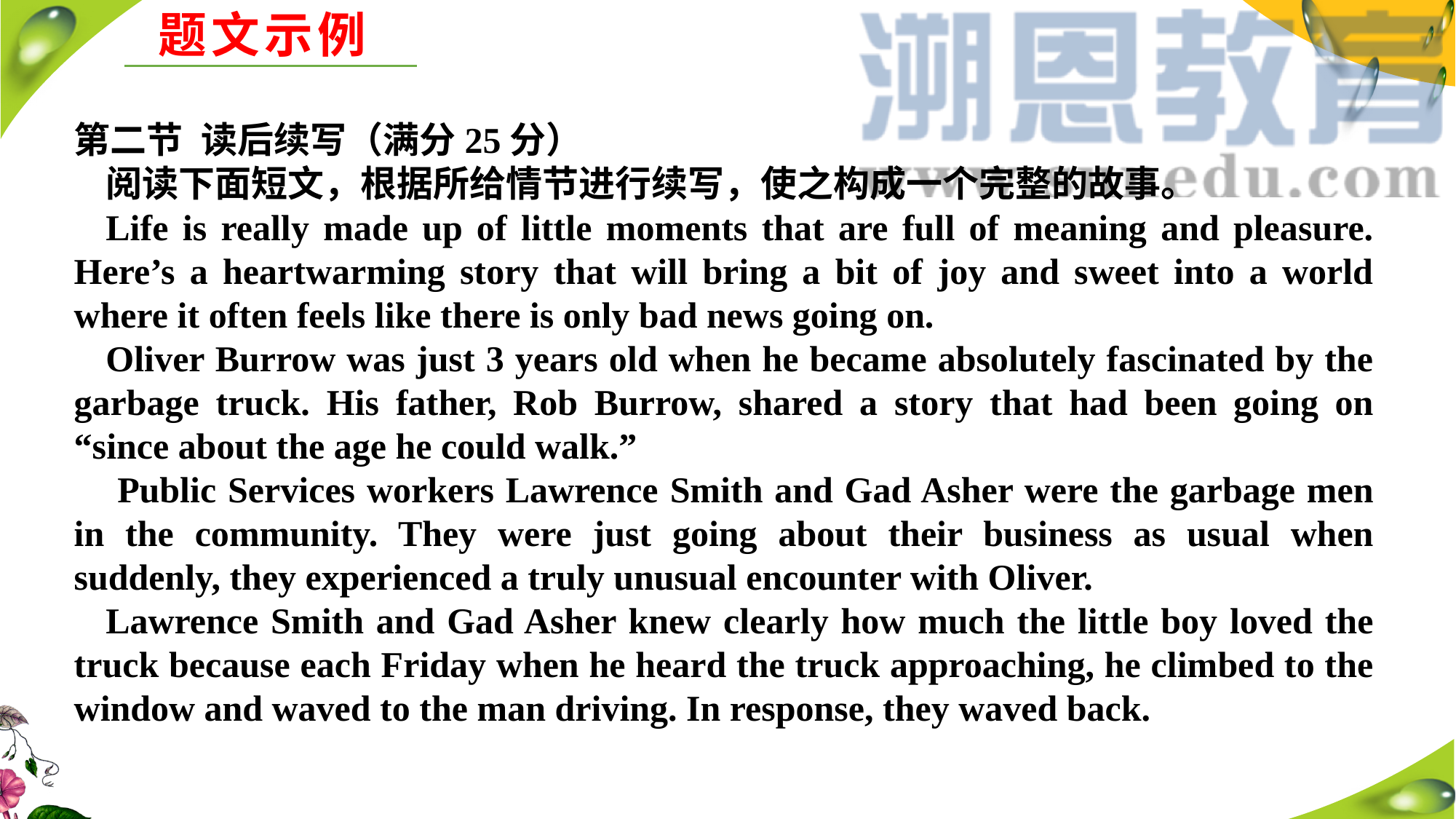

题文示例
第二节  读后续写（满分25分）
阅读下面短文，根据所给情节进行续写，使之构成一个完整的故事。
Life is really made up of little moments that are full of meaning and pleasure. Here’s a heartwarming story that will bring a bit of joy and sweet into a world where it often feels like there is only bad news going on.
Oliver Burrow was just 3 years old when he became absolutely fascinated by the garbage truck. His father, Rob Burrow, shared a story that had been going on “since about the age he could walk.”
 Public Services workers Lawrence Smith and Gad Asher were the garbage men in the community. They were just going about their business as usual when suddenly, they experienced a truly unusual encounter with Oliver.
Lawrence Smith and Gad Asher knew clearly how much the little boy loved the truck because each Friday when he heard the truck approaching, he climbed to the window and waved to the man driving. In response, they waved back.